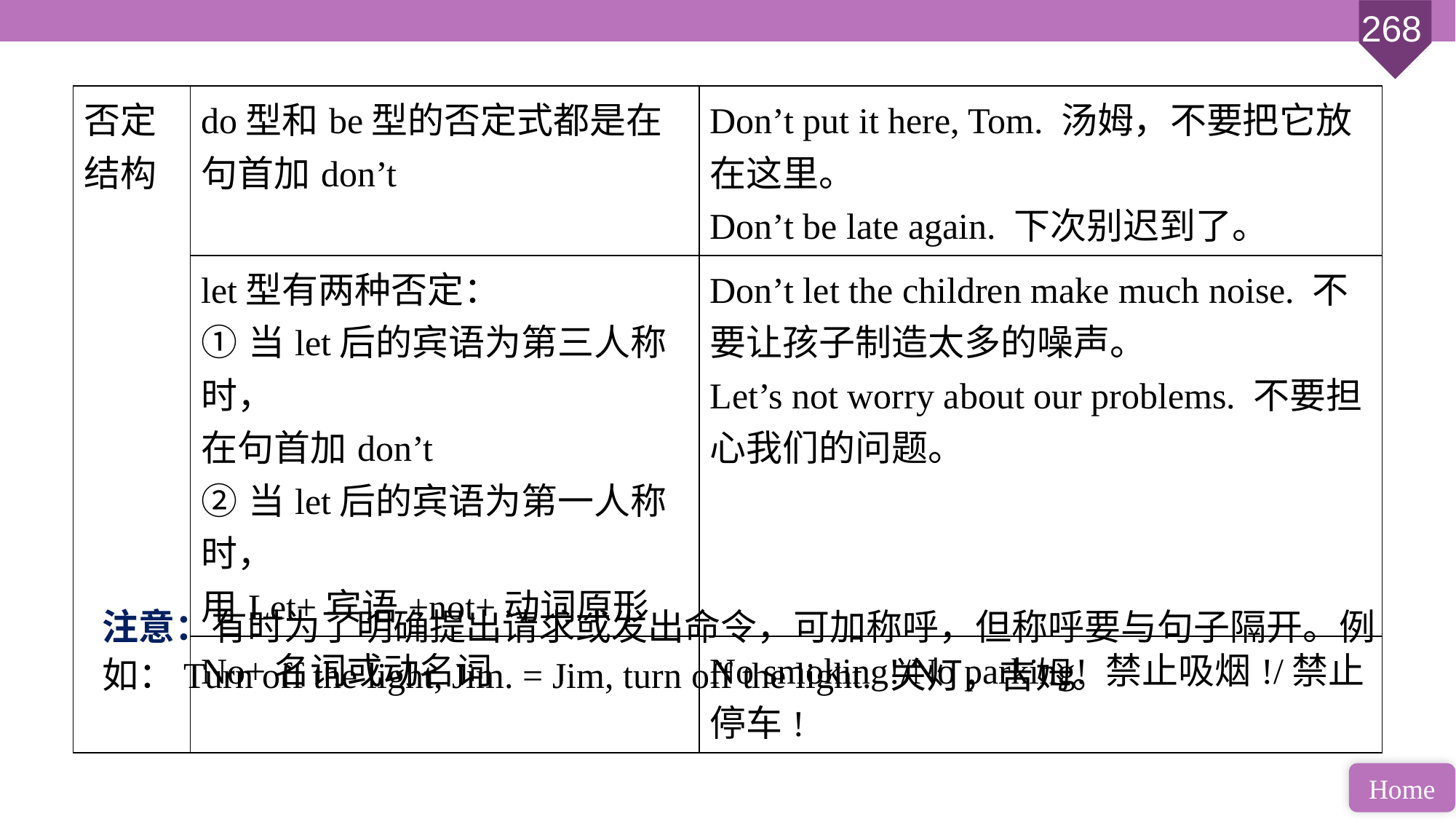

| 否定 结构 | do型和be型的否定式都是在句首加don’t | Don’t put it here, Tom. 汤姆，不要把它放在这里。 Don’t be late again. 下次别迟到了。 |
| --- | --- | --- |
|  | let型有两种否定： ①当let后的宾语为第三人称时， 在句首加don’t ②当let后的宾语为第一人称时， 用Let+宾语+not+动词原形 | Don’t let the children make much noise. 不要让孩子制造太多的噪声。 Let’s not worry about our problems. 不要担心我们的问题。 |
|  | No+名词或动名词 | No smoking!/No parking! 禁止吸烟!/禁止停车! |
注意：有时为了明确提出请求或发出命令，可加称呼，但称呼要与句子隔开。例如：Turn off the light, Jim. = Jim, turn off the light. 关灯，吉姆。